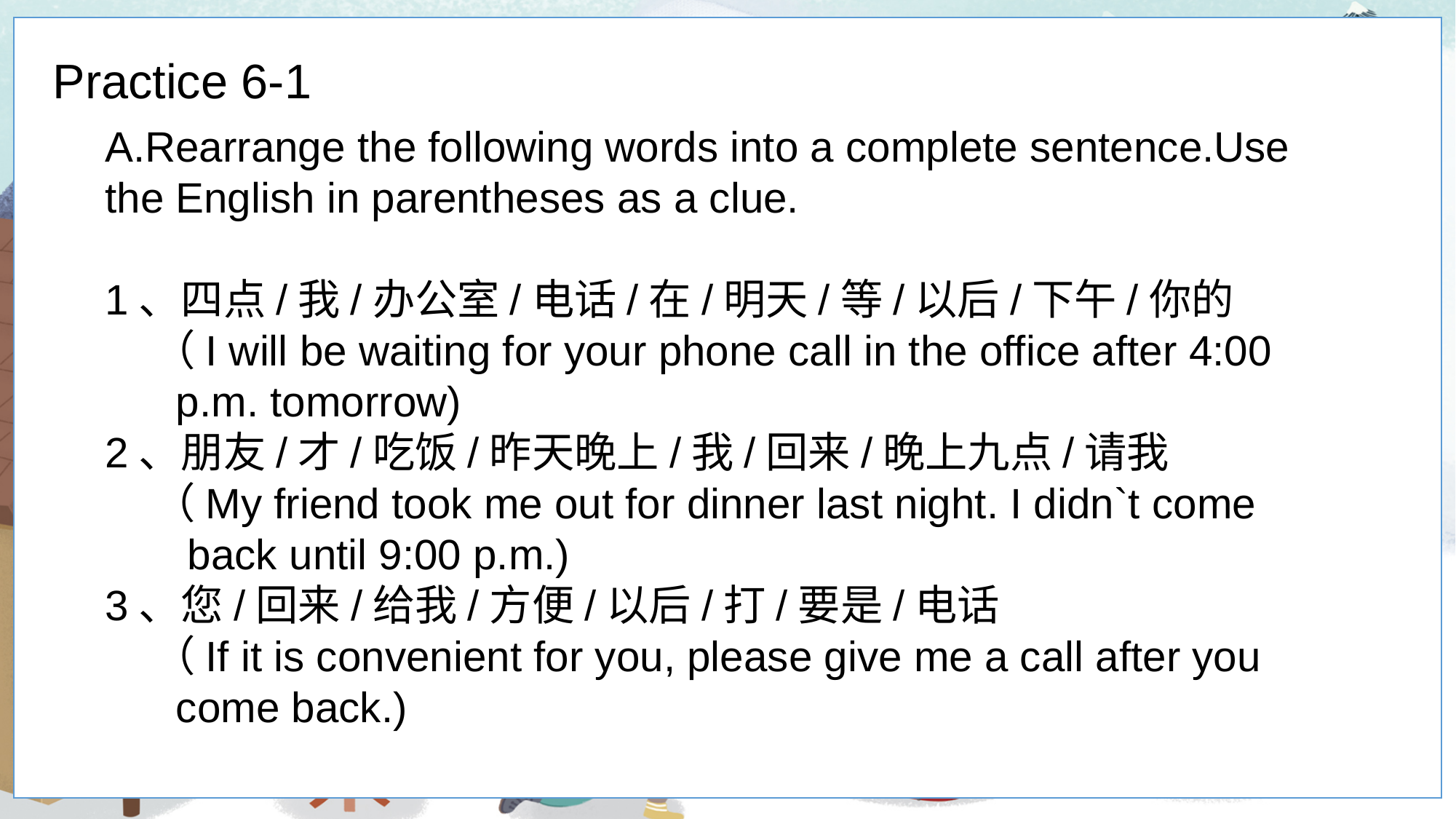

Practice 6-1
A.Rearrange the following words into a complete sentence.Use the English in parentheses as a clue.

1、四点/我/办公室/电话/在/明天/等/以后/下午/你的
    （I will be waiting for your phone call in the office after 4:00
      p.m. tomorrow)
2、朋友/才/吃饭/昨天晚上/我/回来/晚上九点/请我
    （My friend took me out for dinner last night. I didn`t come
       back until 9:00 p.m.)
3、您/回来/给我/方便/以后/打/要是/电话
    （If it is convenient for you, please give me a call after you
      come back.)